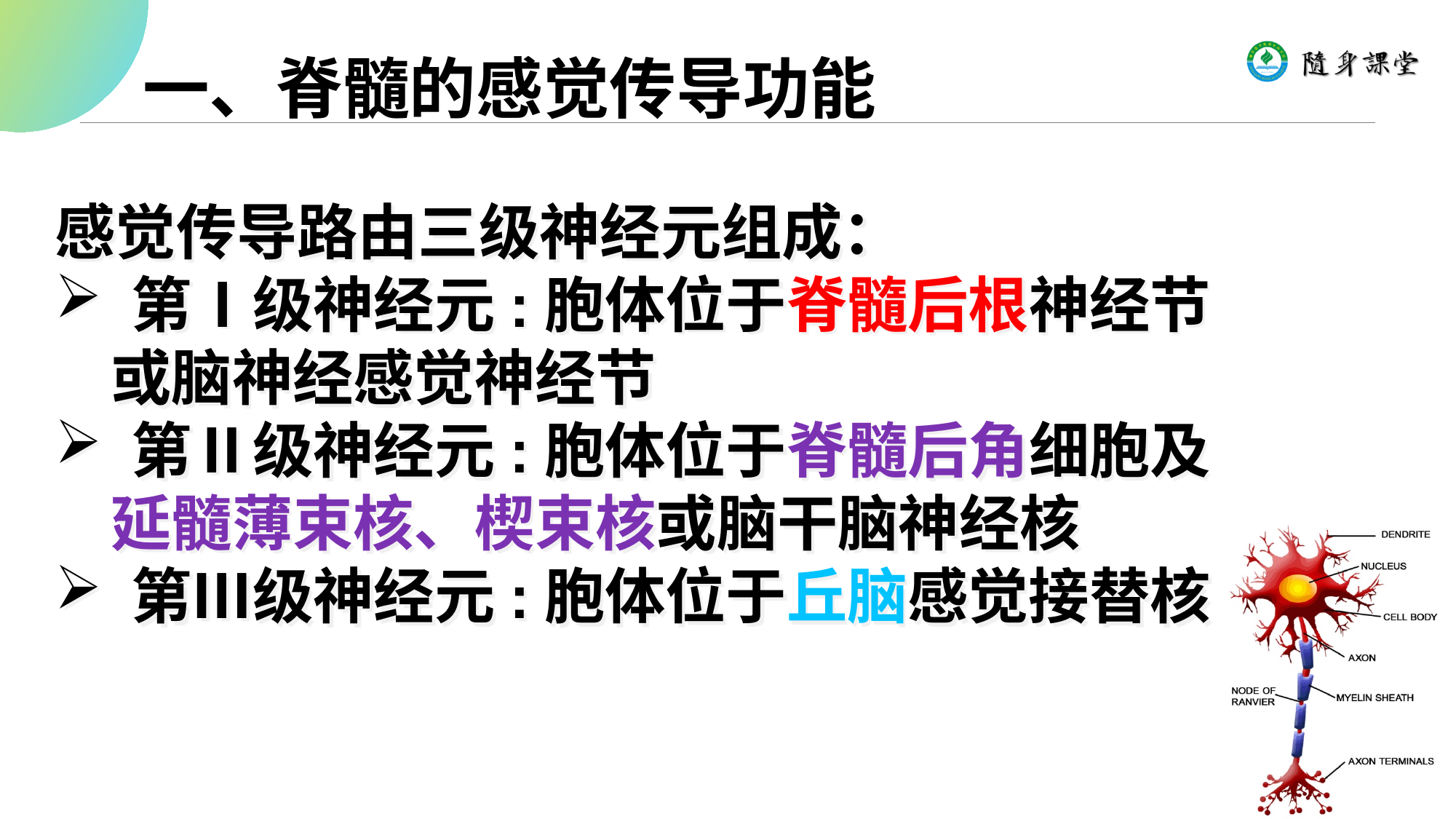

一、脊髓的感觉传导功能
感觉传导路由三级神经元组成：
 第Ⅰ级神经元:胞体位于脊髓后根神经节
   或脑神经感觉神经节
 第Ⅱ级神经元:胞体位于脊髓后角细胞及
   延髓薄束核、楔束核或脑干脑神经核
 第Ⅲ级神经元:胞体位于丘脑感觉接替核